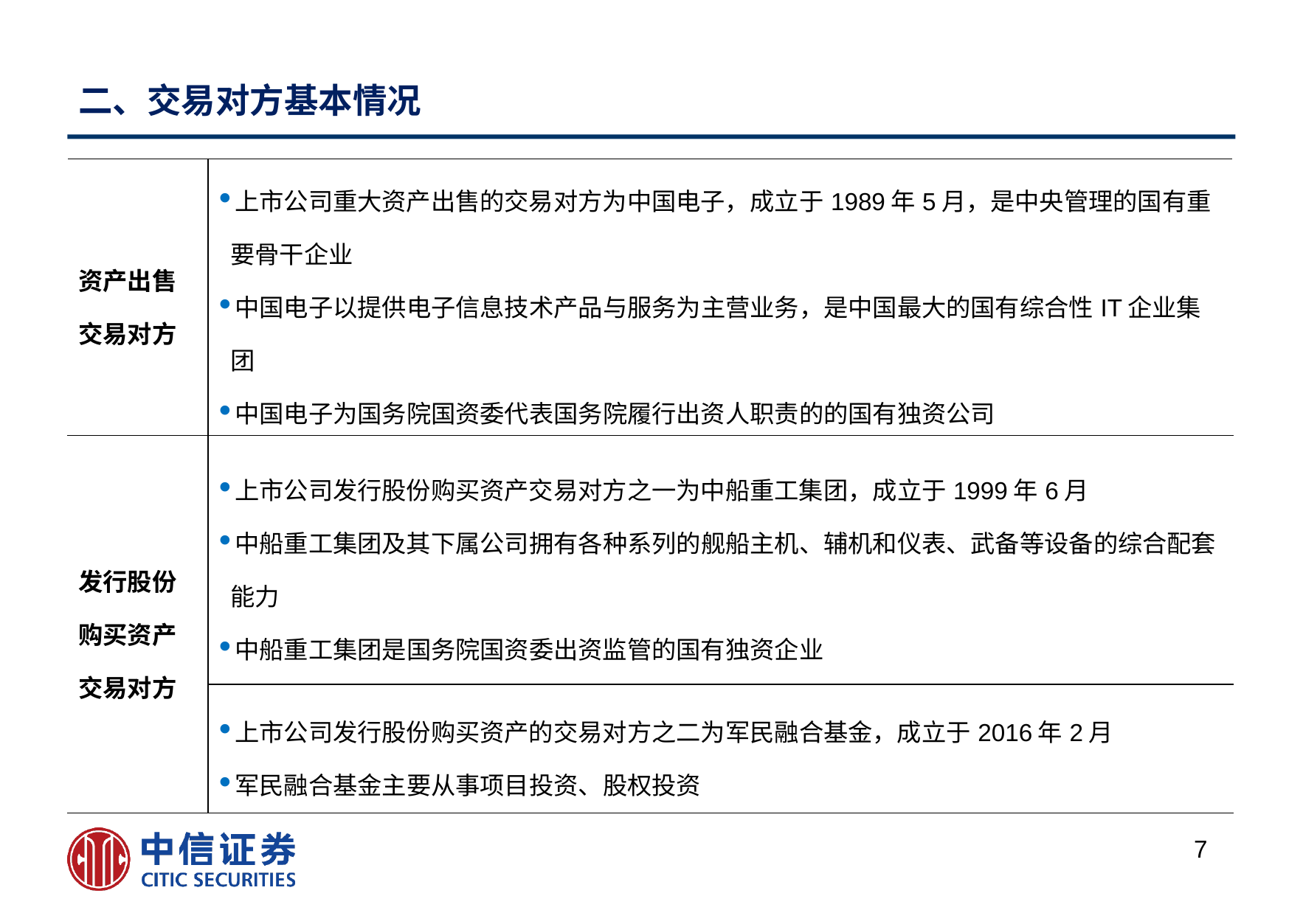

# 二、交易对方基本情况
| 资产出售交易对方 | 上市公司重大资产出售的交易对方为中国电子，成立于1989年5月，是中央管理的国有重要骨干企业 中国电子以提供电子信息技术产品与服务为主营业务，是中国最大的国有综合性IT企业集团 中国电子为国务院国资委代表国务院履行出资人职责的的国有独资公司 |
| --- | --- |
| 发行股份购买资产交易对方 | 上市公司发行股份购买资产交易对方之一为中船重工集团，成立于1999年6月 中船重工集团及其下属公司拥有各种系列的舰船主机、辅机和仪表、武备等设备的综合配套能力 中船重工集团是国务院国资委出资监管的国有独资企业 |
|  | 上市公司发行股份购买资产的交易对方之二为军民融合基金，成立于2016年2月 军民融合基金主要从事项目投资、股权投资 |
7